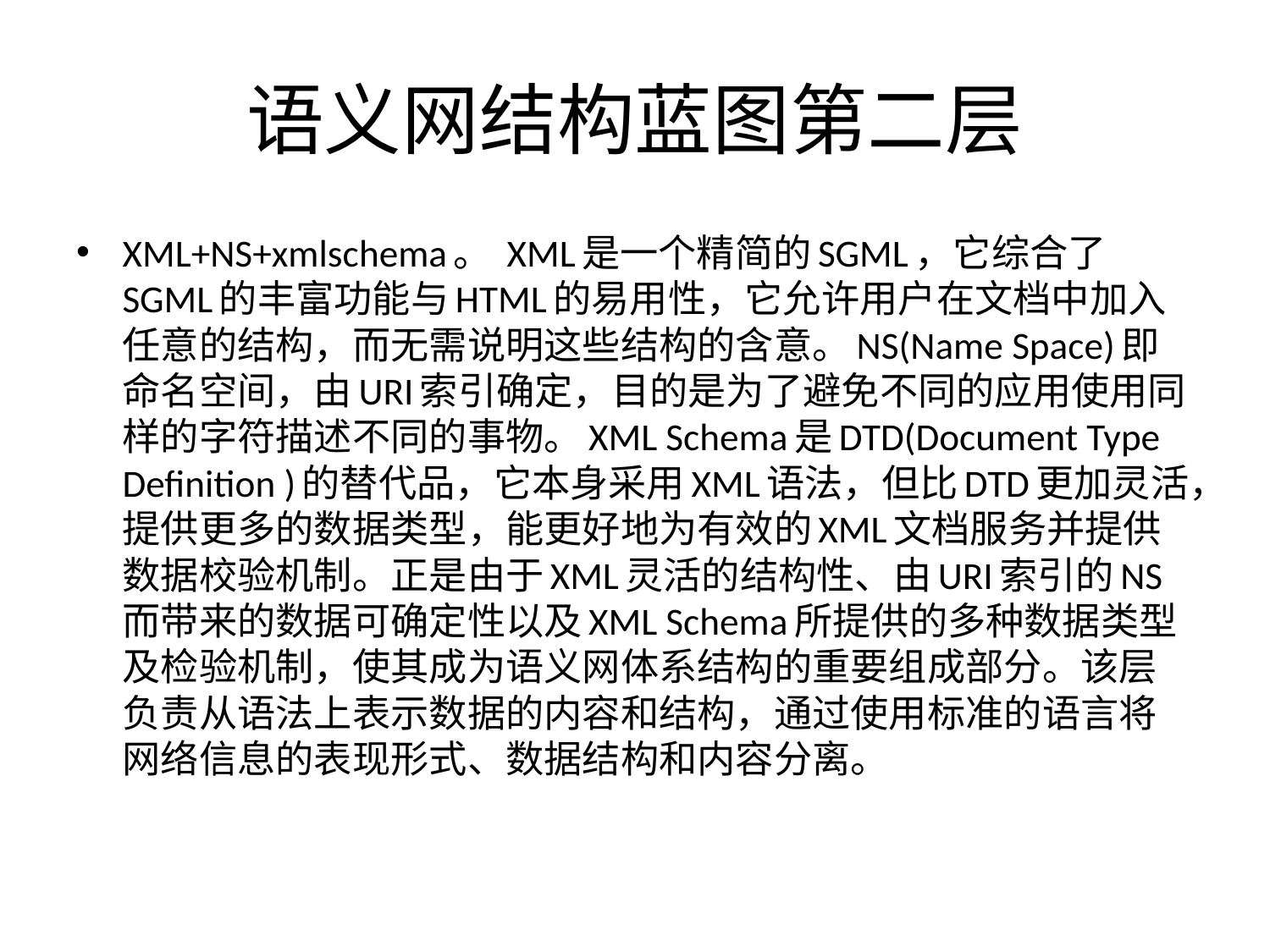

# 语义网结构蓝图第二层
XML+NS+xmlschema。 XML是一个精简的SGML，它综合了SGML的丰富功能与HTML的易用性，它允许用户在文档中加入任意的结构，而无需说明这些结构的含意。NS(Name Space)即命名空间，由URI索引确定，目的是为了避免不同的应用使用同样的字符描述不同的事物。XML Schema是DTD(Document Type Definition )的替代品，它本身采用XML语法，但比DTD更加灵活，提供更多的数据类型，能更好地为有效的XML文档服务并提供数据校验机制。正是由于XML灵活的结构性、由URI索引的NS而带来的数据可确定性以及XML Schema所提供的多种数据类型及检验机制，使其成为语义网体系结构的重要组成部分。该层负责从语法上表示数据的内容和结构，通过使用标准的语言将网络信息的表现形式、数据结构和内容分离。